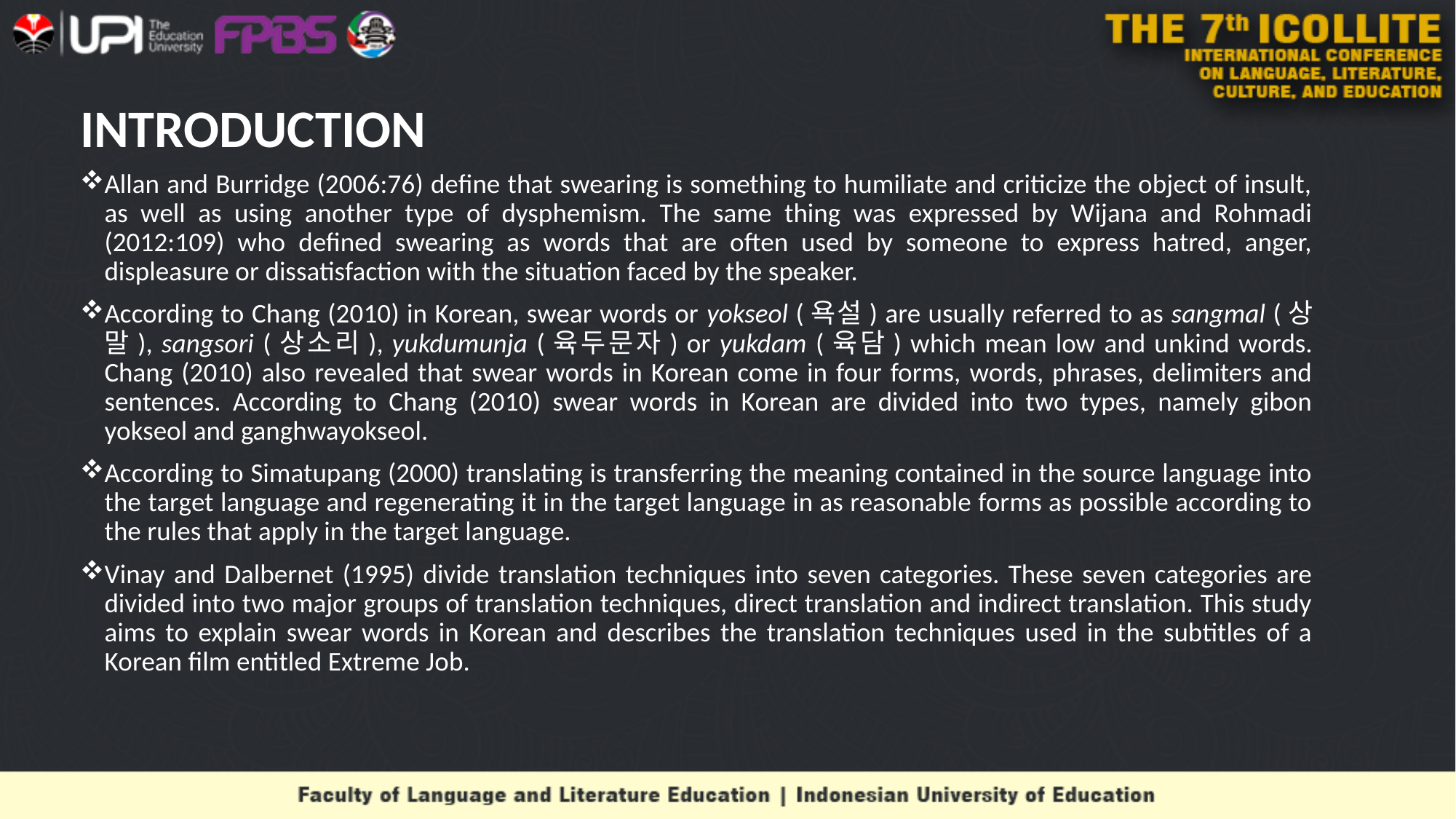

# INTRODUCTION
Allan and Burridge (2006:76) define that swearing is something to humiliate and criticize the object of insult, as well as using another type of dysphemism. The same thing was expressed by Wijana and Rohmadi (2012:109) who defined swearing as words that are often used by someone to express hatred, anger, displeasure or dissatisfaction with the situation faced by the speaker.
According to Chang (2010) in Korean, swear words or yokseol (욕설) are usually referred to as sangmal (상말), sangsori (상소리), yukdumunja (육두문자) or yukdam (육담) which mean low and unkind words. Chang (2010) also revealed that swear words in Korean come in four forms, words, phrases, delimiters and sentences. According to Chang (2010) swear words in Korean are divided into two types, namely gibon yokseol and ganghwayokseol.
According to Simatupang (2000) translating is transferring the meaning contained in the source language into the target language and regenerating it in the target language in as reasonable forms as possible according to the rules that apply in the target language.
Vinay and Dalbernet (1995) divide translation techniques into seven categories. These seven categories are divided into two major groups of translation techniques, direct translation and indirect translation. This study aims to explain swear words in Korean and describes the translation techniques used in the subtitles of a Korean film entitled Extreme Job.